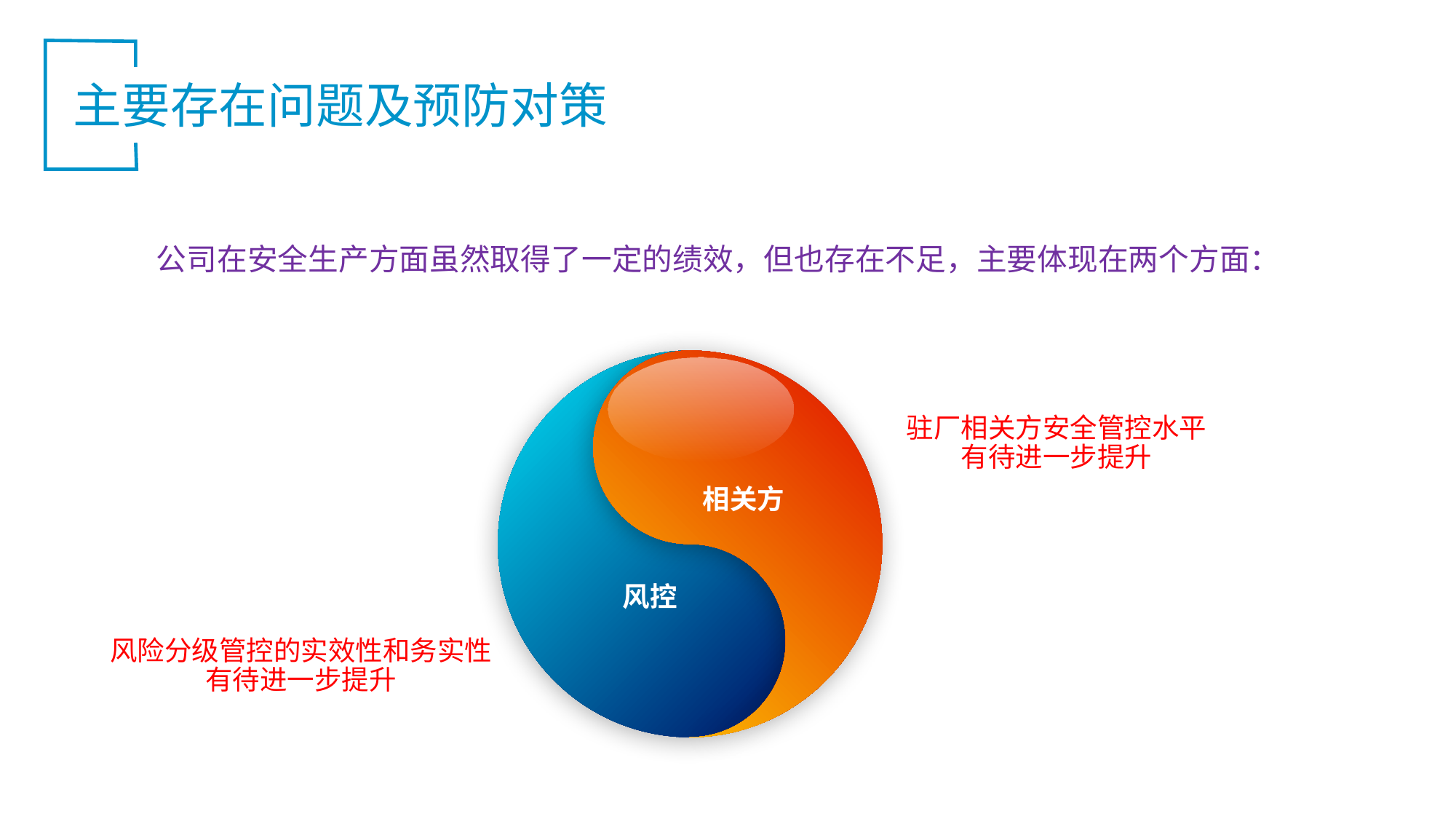

主要存在问题及预防对策
       公司在安全生产方面虽然取得了一定的绩效，但也存在不足，主要体现在两个方面：

驻厂相关方安全管控水平有待进一步提升
相关方
风控
风险分级管控的实效性和务实性有待进一步提升